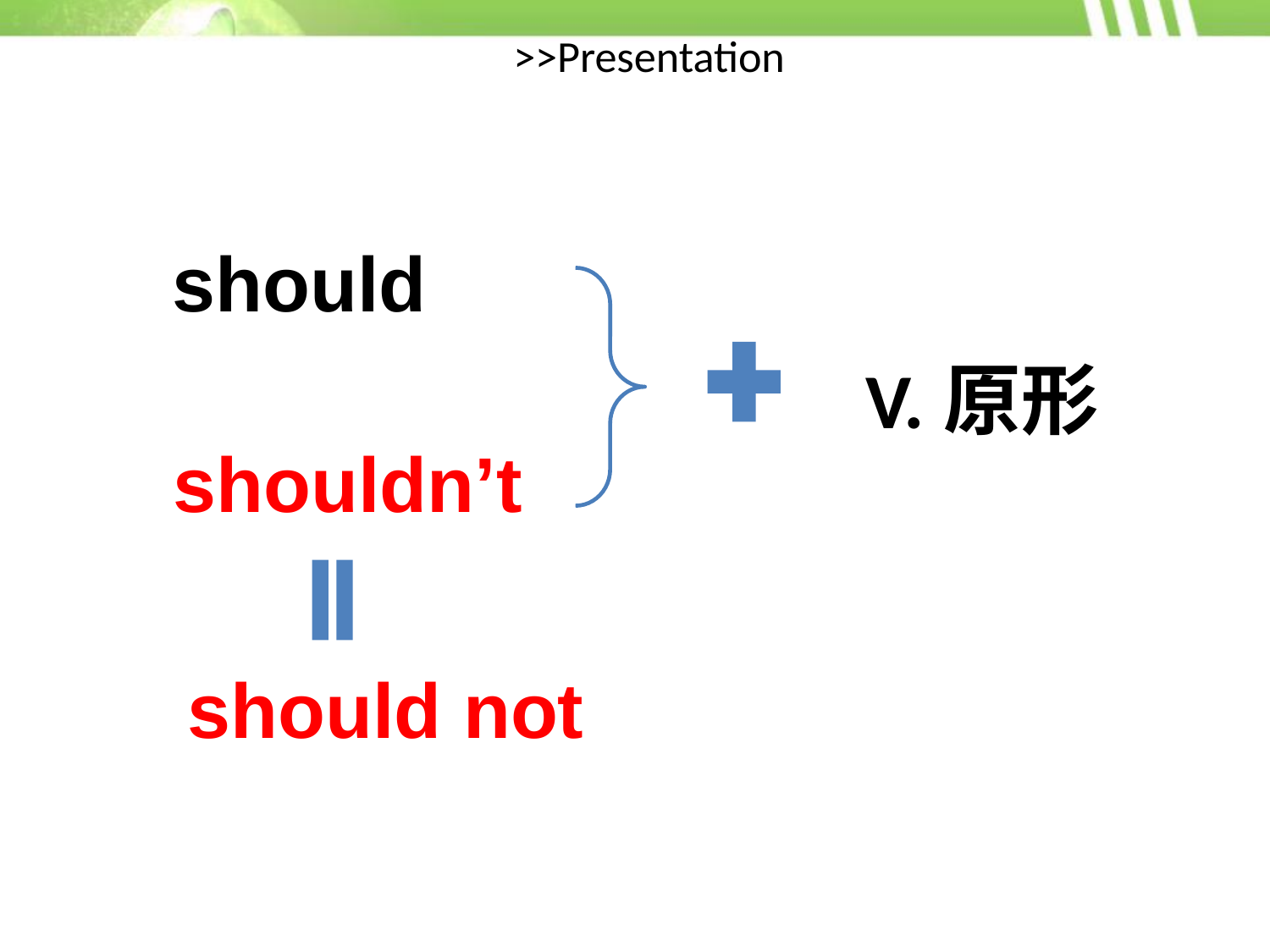

# >>Presentation
should

V.原形

shouldn’t

should not